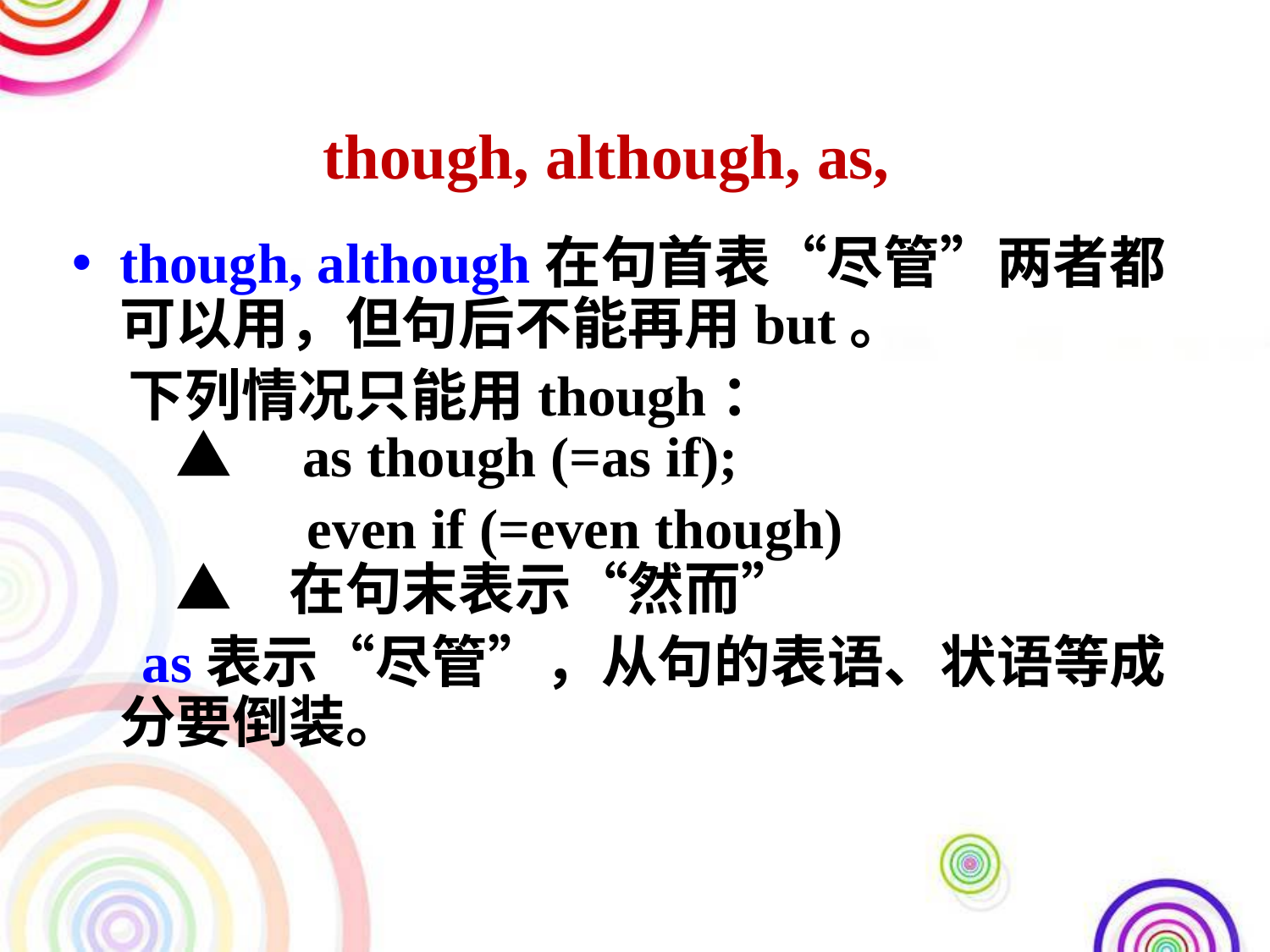

though, although, as,
though, although在句首表“尽管”两者都可以用，但句后不能再用but。
　下列情况只能用though：
　▲　as though (=as if);
   　　　even if (=even though)
　▲　在句末表示“然而”
　as表示“尽管”，从句的表语、状语等成分要倒装。